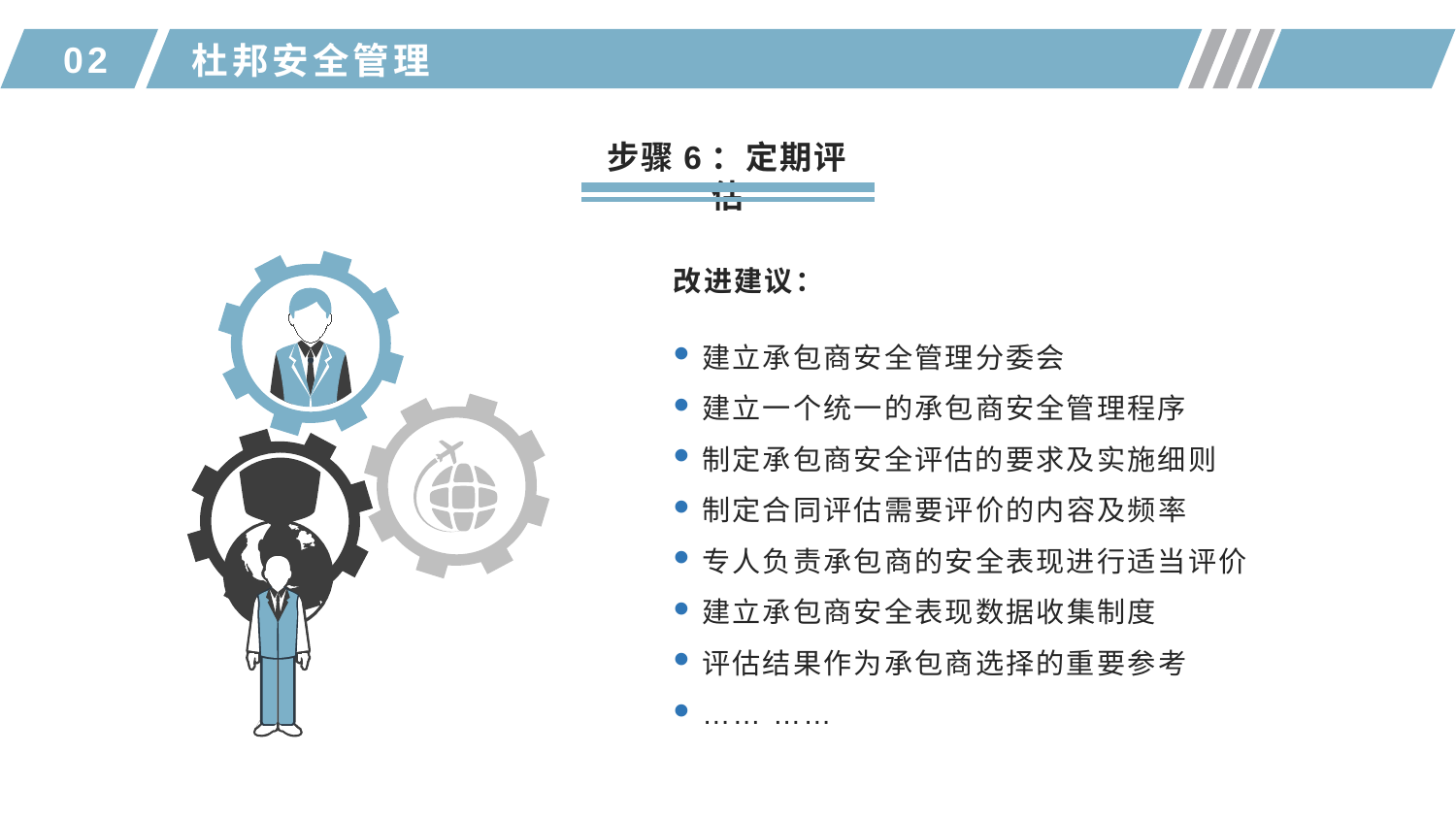

02
杜邦安全管理
步骤6：定期评估

改进建议：
建立承包商安全管理分委会
建立一个统一的承包商安全管理程序
制定承包商安全评估的要求及实施细则
制定合同评估需要评价的内容及频率
专人负责承包商的安全表现进行适当评价
建立承包商安全表现数据收集制度
评估结果作为承包商选择的重要参考
…… ……